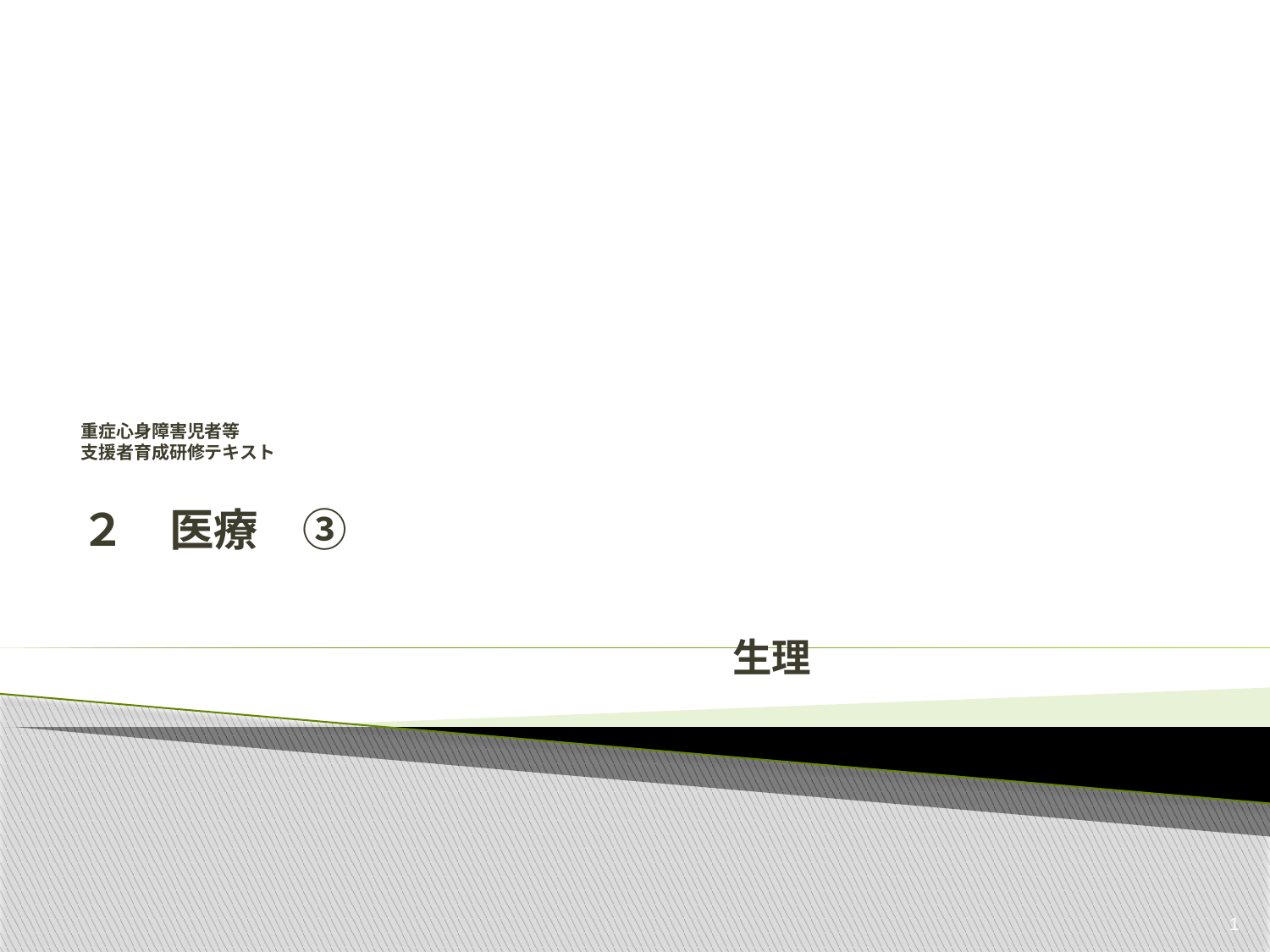

# 重症心身障害児者等 支援者育成研修テキスト ２　医療　③ 　 　　　　　　　　　　　　　　　　　　　　　　　　　　　　　　　　　　　 　　　　　　　　　　　　　　　　　　　　生理
1